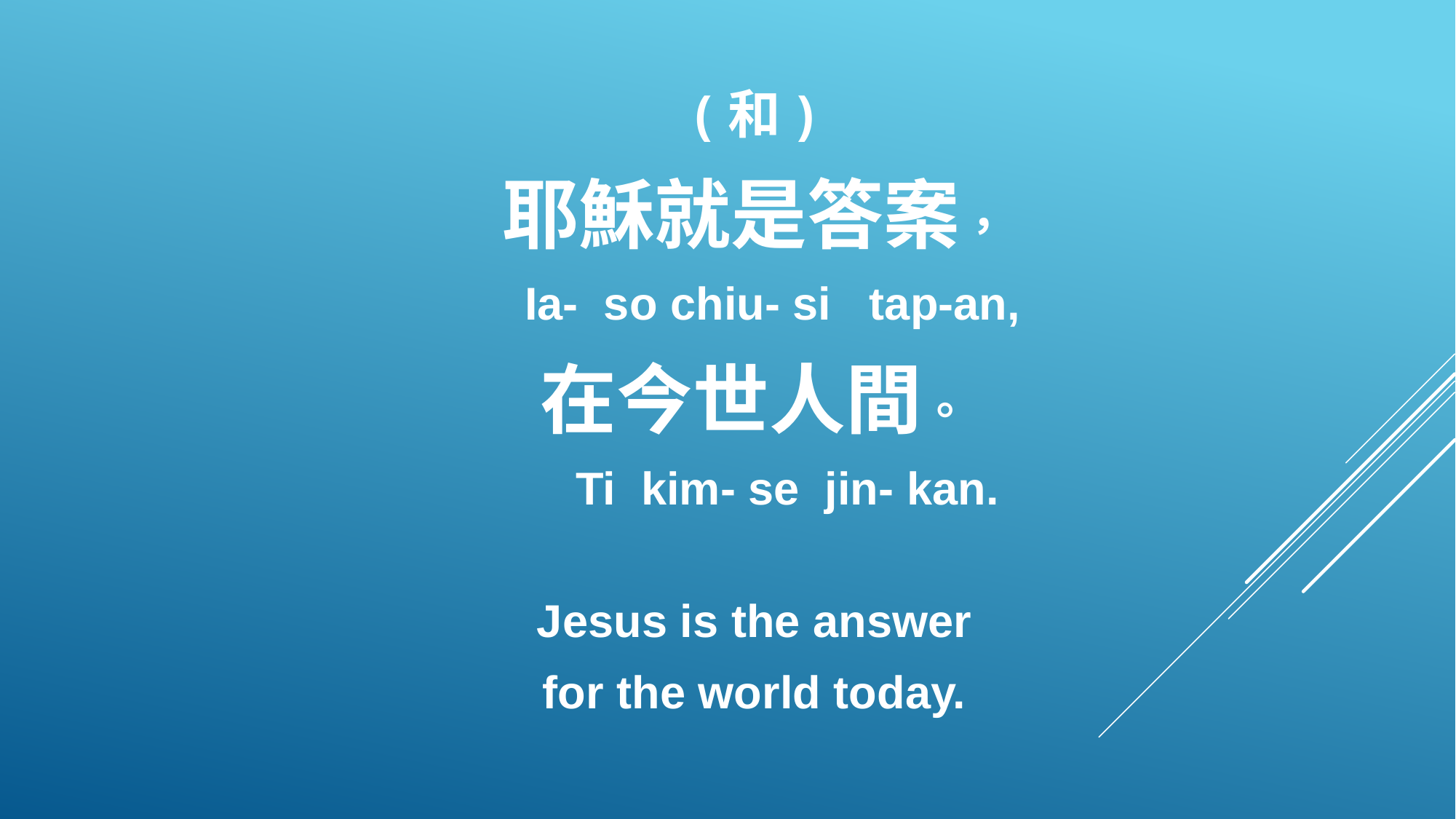

(和)
耶穌就是答案，
                           Ia-  so chiu- si   tap-an,
在今世人間。
                               Ti  kim- se  jin- kan.

Jesus is the answer
for the world today.